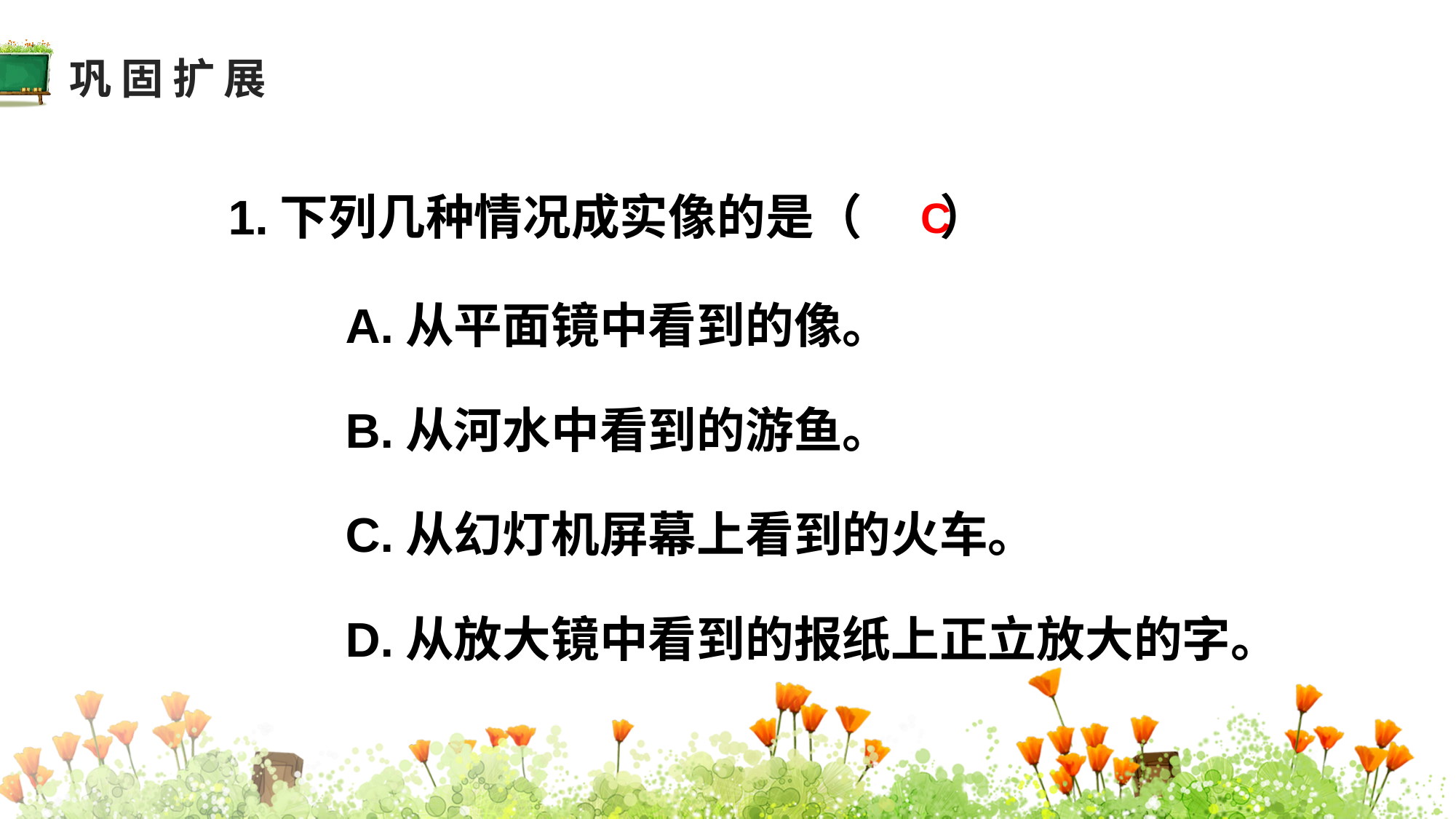

巩固扩展

A.从平面镜中看到的像。
B.从河水中看到的游鱼。
C.从幻灯机屏幕上看到的火车。
D.从放大镜中看到的报纸上正立放大的字。
 1.下列几种情况成实像的是（       ）
C